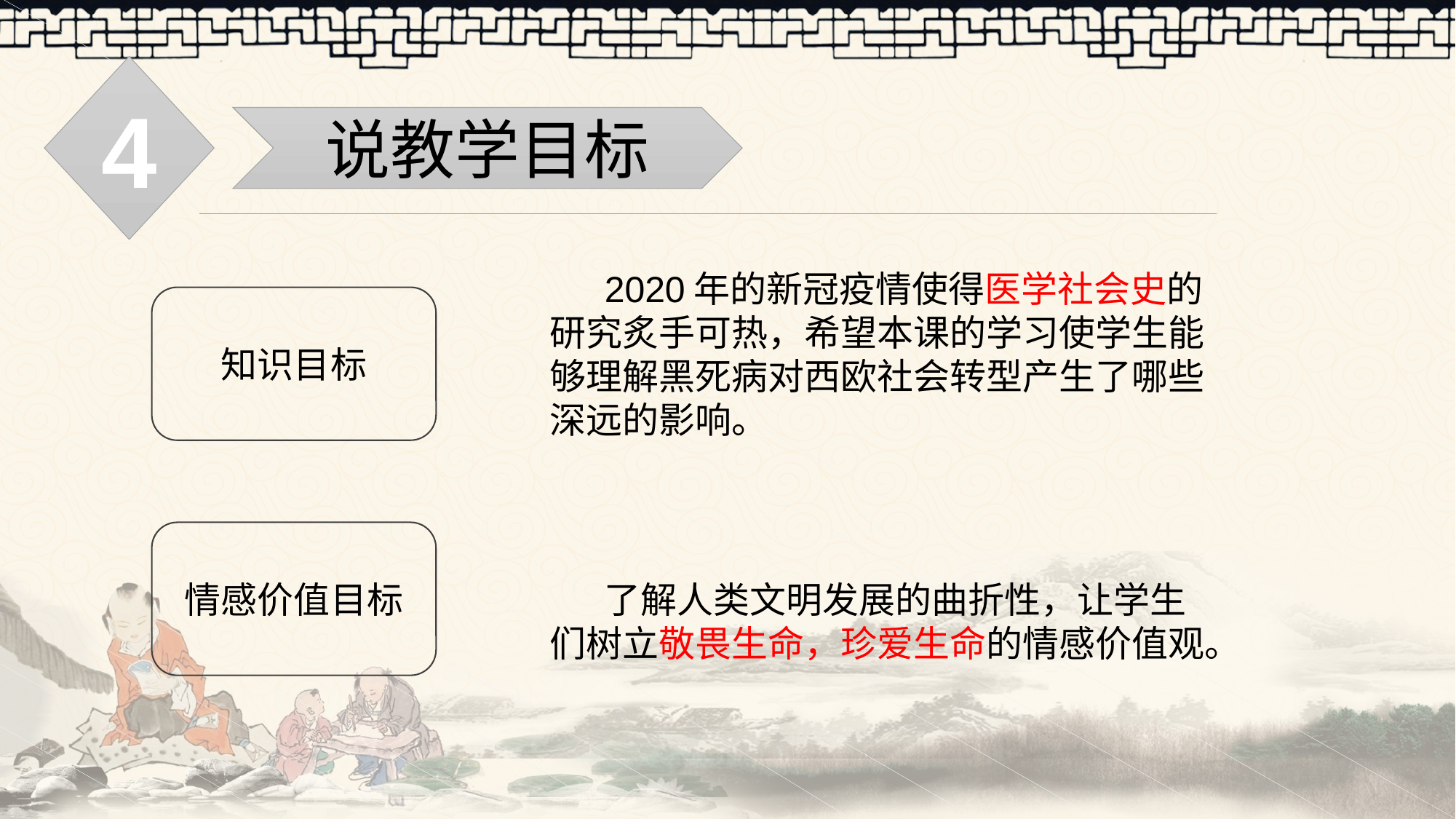

4
说教学目标
2020年的新冠疫情使得医学社会史的研究炙手可热，希望本课的学习使学生能够理解黑死病对西欧社会转型产生了哪些深远的影响。
知识目标
情感价值目标
了解人类文明发展的曲折性，让学生们树立敬畏生命，珍爱生命的情感价值观。